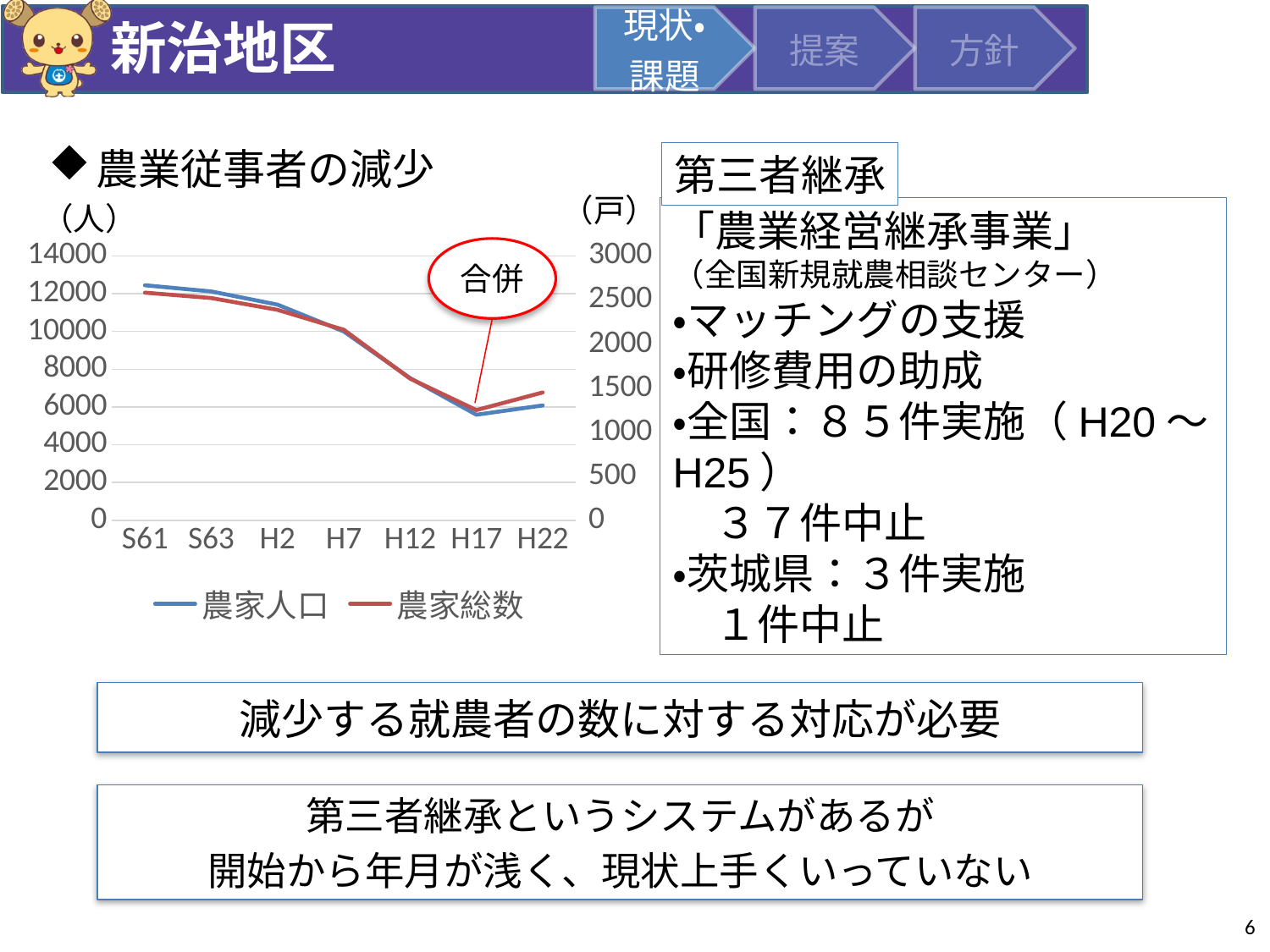

# 新治地区
現状・課題
提案
方針
農業従事者の減少
第三者継承
（戸）
（人）
「農業経営継承事業」
（全国新規就農相談センター）
・マッチングの支援
・研修費用の助成
・全国：８５件実施（H20～H25）
　３７件中止
・茨城県：３件実施
　１件中止

### Chart

| Category | 農家人口 | 農家総数 |
|---|---|---|
| S61 | 12446.0 | 2583.0 |
| S63 | 12117.0 | 2522.0 |
| H2 | 11421.0 | 2388.0 |
| H7 | 9999.0 | 2162.0 |
| H12 | 7532.0 | 1608.0 |
| H17 | 5592.0 | 1251.0 |
| H22 | 6086.0 | 1451.0 |
合併

減少する就農者の数に対する対応が必要

第三者継承というシステムがあるが
開始から年月が浅く、現状上手くいっていない
6